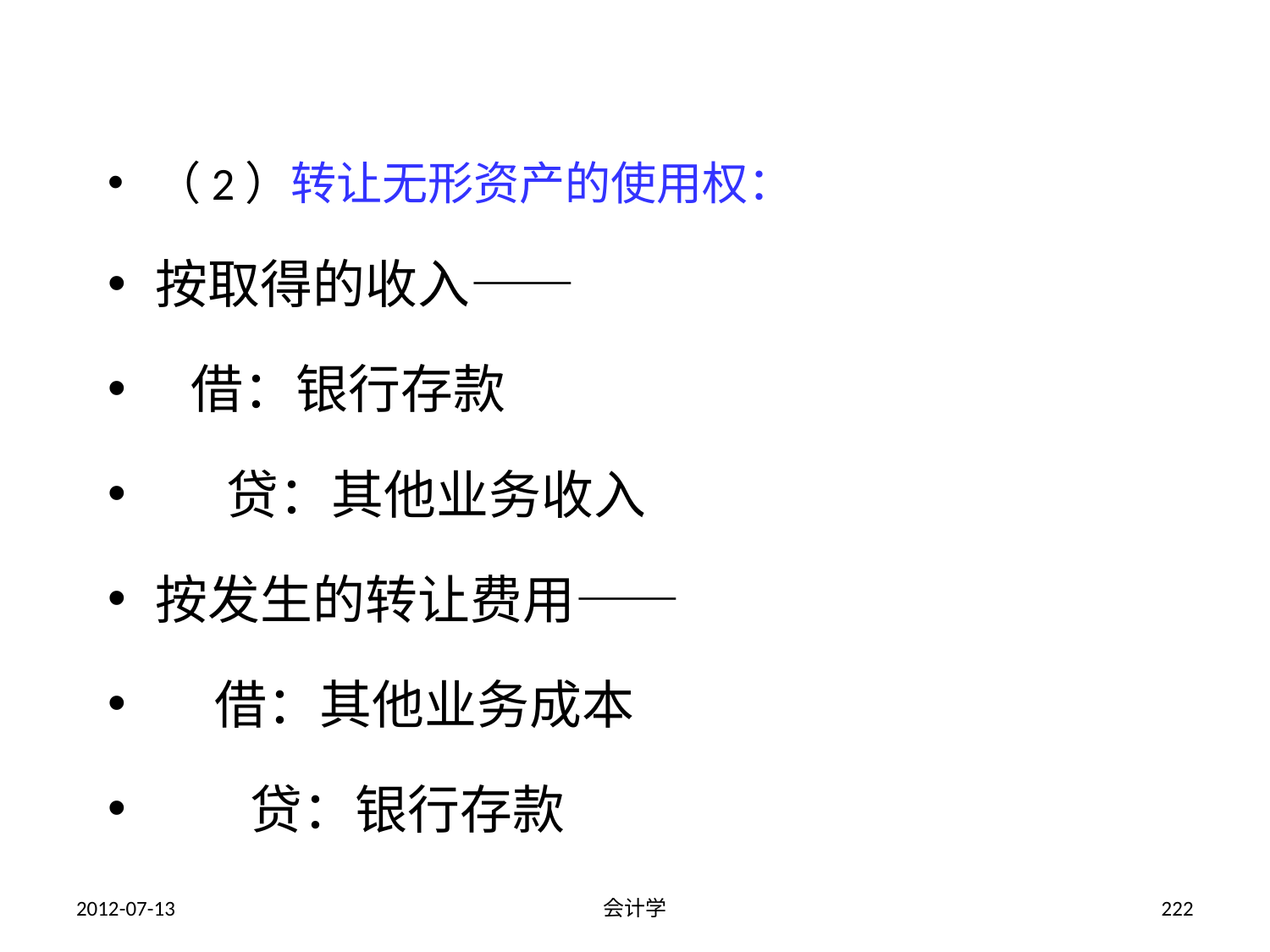

（2）转让无形资产的使用权：
按取得的收入——
  借：银行存款
     贷：其他业务收入
按发生的转让费用——
    借：其他业务成本
       贷：银行存款
2012-07-13
会计学
222